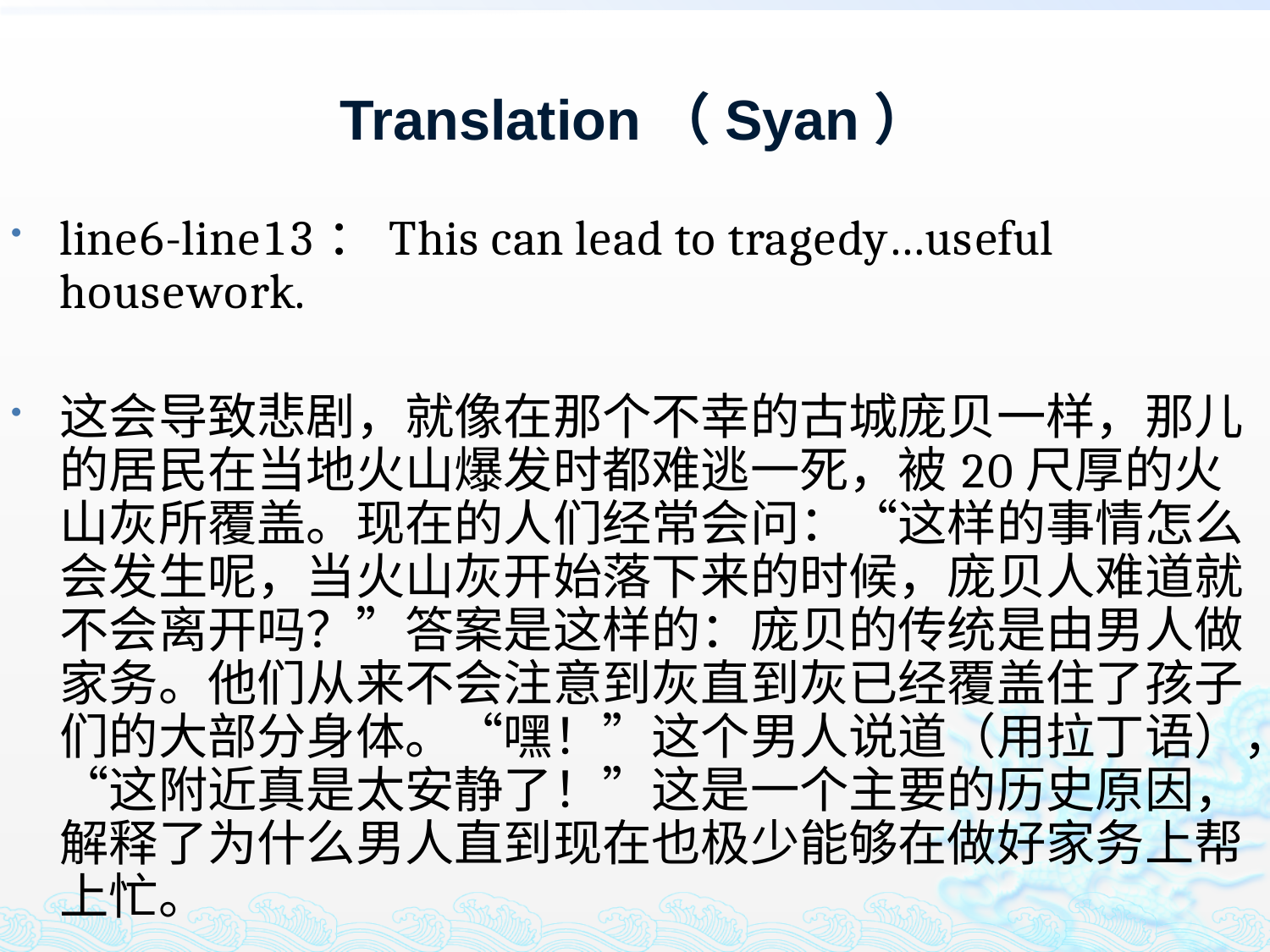

# Translation（Syan）
line6-line13：This can lead to tragedy…useful housework.

这会导致悲剧，就像在那个不幸的古城庞贝一样，那儿的居民在当地火山爆发时都难逃一死，被20尺厚的火山灰所覆盖。现在的人们经常会问：“这样的事情怎么会发生呢，当火山灰开始落下来的时候，庞贝人难道就不会离开吗？”答案是这样的：庞贝的传统是由男人做家务。他们从来不会注意到灰直到灰已经覆盖住了孩子们的大部分身体。“嘿！”这个男人说道（用拉丁语），“这附近真是太安静了！”这是一个主要的历史原因，解释了为什么男人直到现在也极少能够在做好家务上帮上忙。